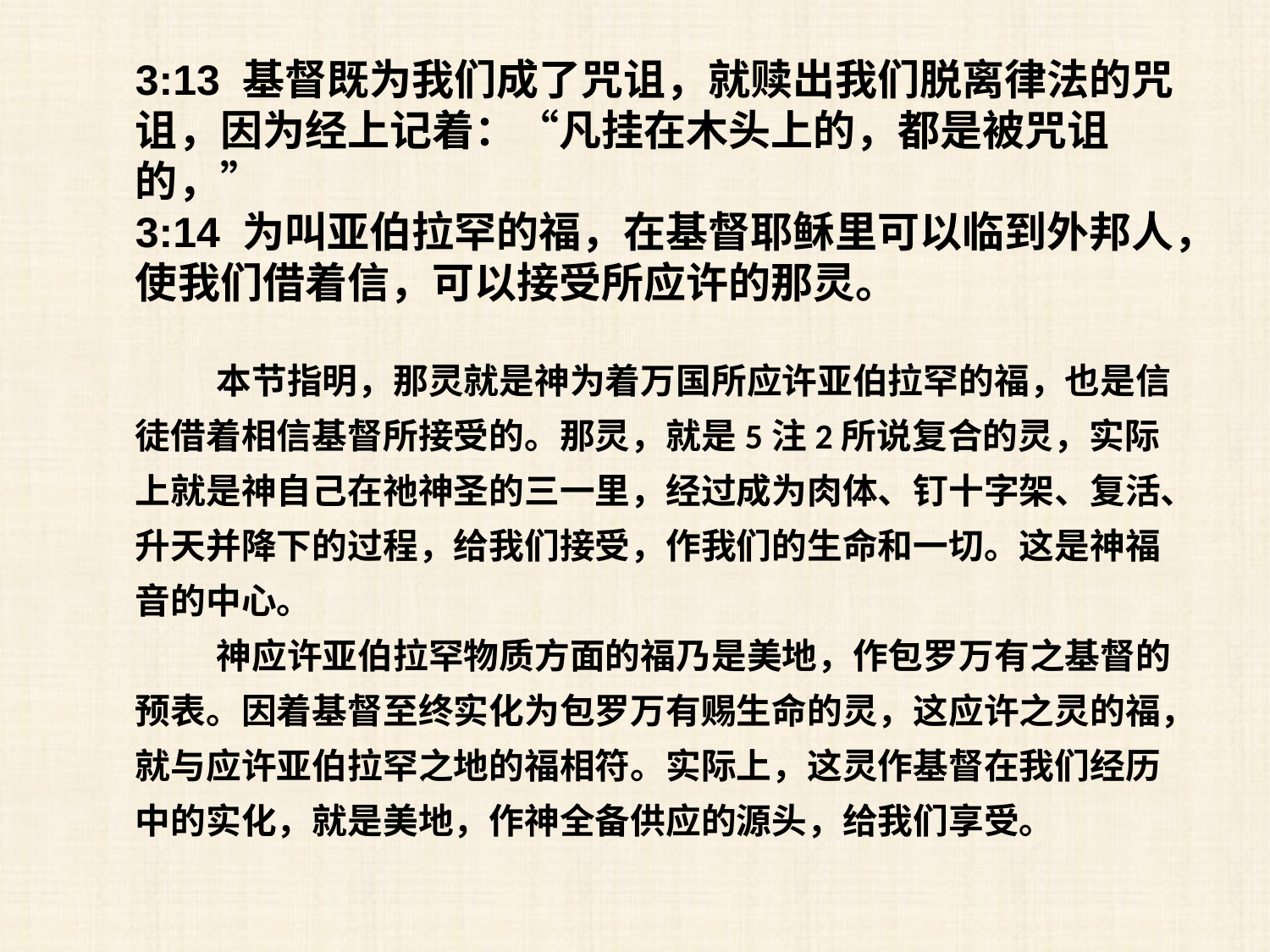

3:13 基督既为我们成了咒诅，就赎出我们脱离律法的咒诅，因为经上记着：“凡挂在木头上的，都是被咒诅的，”
3:14 为叫亚伯拉罕的福，在基督耶稣里可以临到外邦人，使我们借着信，可以接受所应许的那灵。
         本节指明，那灵就是神为着万国所应许亚伯拉罕的福，也是信徒借着相信基督所接受的。那灵，就是5注2所说复合的灵，实际上就是神自己在祂神圣的三一里，经过成为肉体、钉十字架、复活、升天并降下的过程，给我们接受，作我们的生命和一切。这是神福音的中心。
         神应许亚伯拉罕物质方面的福乃是美地，作包罗万有之基督的预表。因着基督至终实化为包罗万有赐生命的灵，这应许之灵的福，就与应许亚伯拉罕之地的福相符。实际上，这灵作基督在我们经历中的实化，就是美地，作神全备供应的源头，给我们享受。